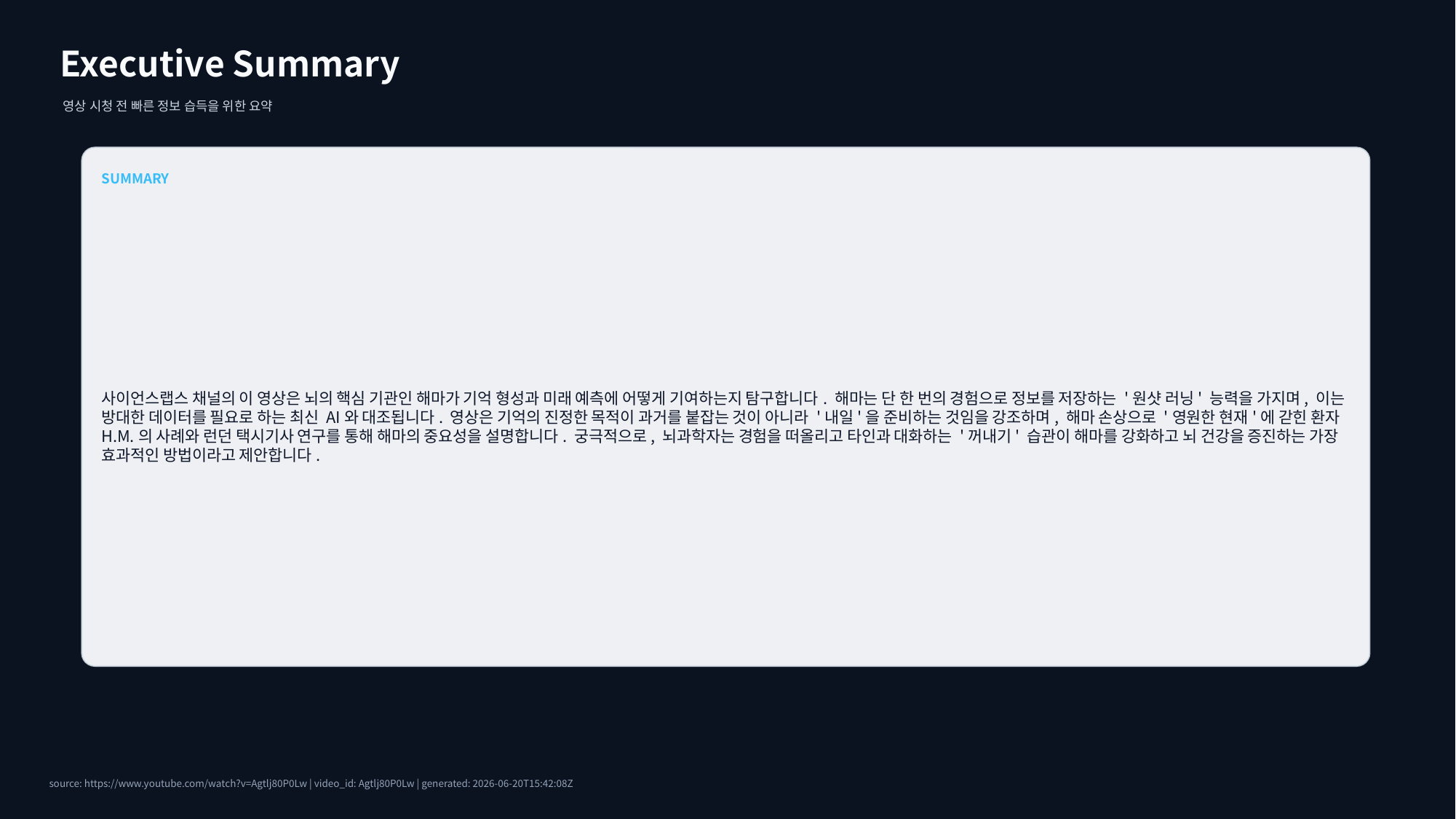

Executive Summary
영상 시청 전 빠른 정보 습득을 위한 요약

SUMMARY
사이언스랩스 채널의 이 영상은 뇌의 핵심 기관인 해마가 기억 형성과 미래 예측에 어떻게 기여하는지 탐구합니다. 해마는 단 한 번의 경험으로 정보를 저장하는 '원샷 러닝' 능력을 가지며, 이는 방대한 데이터를 필요로 하는 최신 AI와 대조됩니다. 영상은 기억의 진정한 목적이 과거를 붙잡는 것이 아니라 '내일'을 준비하는 것임을 강조하며, 해마 손상으로 '영원한 현재'에 갇힌 환자 H.M.의 사례와 런던 택시기사 연구를 통해 해마의 중요성을 설명합니다. 궁극적으로, 뇌과학자는 경험을 떠올리고 타인과 대화하는 '꺼내기' 습관이 해마를 강화하고 뇌 건강을 증진하는 가장 효과적인 방법이라고 제안합니다.
source: https://www.youtube.com/watch?v=Agtlj80P0Lw | video_id: Agtlj80P0Lw | generated: 2026-06-20T15:42:08Z